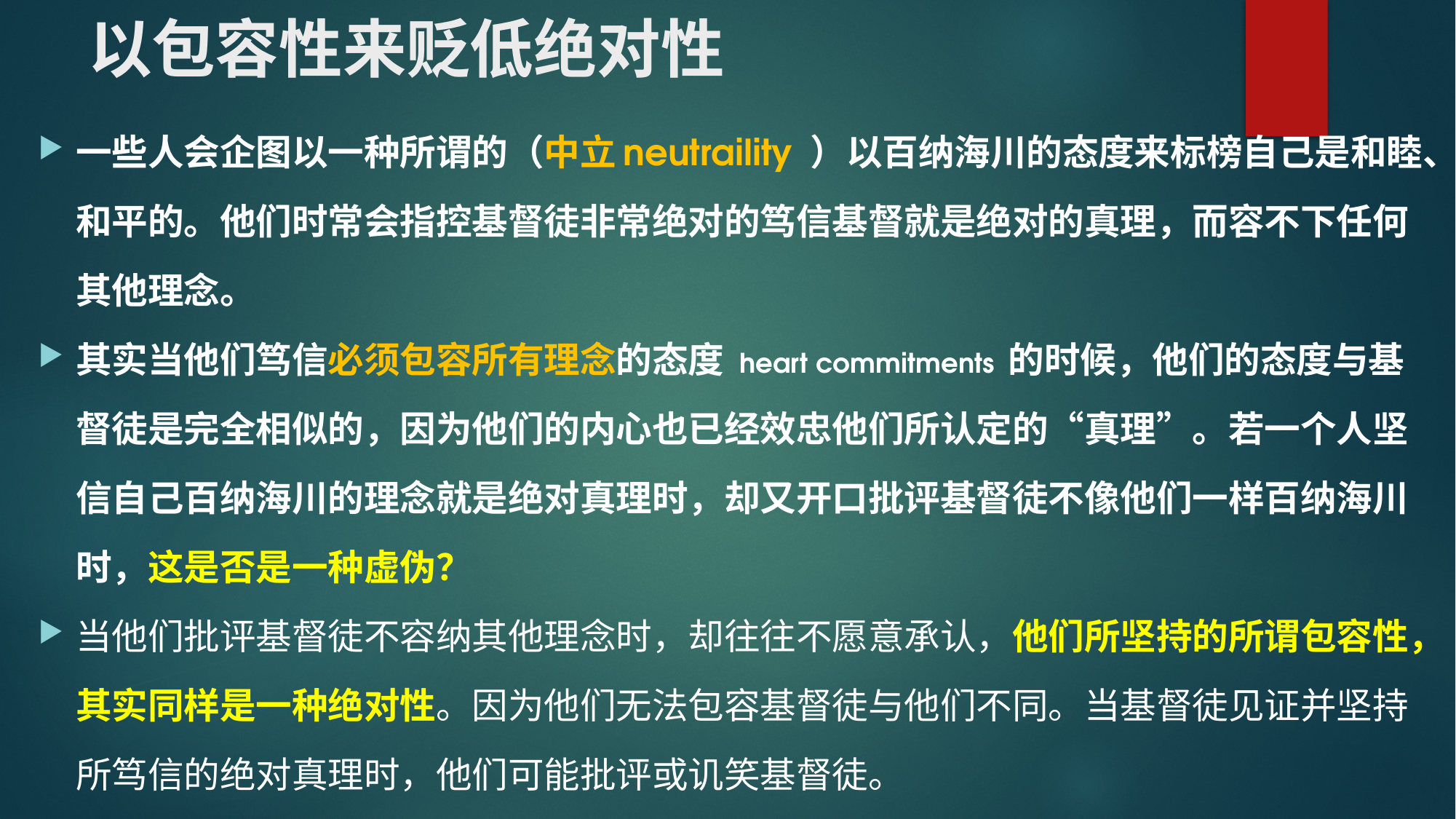

# 以包容性来贬低绝对性
一些人会企图以一种所谓的（中立neutraility ）以百纳海川的态度来标榜自己是和睦、和平的。他们时常会指控基督徒非常绝对的笃信基督就是绝对的真理，而容不下任何其他理念。
其实当他们笃信必须包容所有理念的态度 heart commitments 的时候，他们的态度与基督徒是完全相似的，因为他们的内心也已经效忠他们所认定的“真理”。若一个人坚信自己百纳海川的理念就是绝对真理时，却又开口批评基督徒不像他们一样百纳海川时，这是否是一种虚伪？
当他们批评基督徒不容纳其他理念时，却往往不愿意承认，他们所坚持的所谓包容性，其实同样是一种绝对性。因为他们无法包容基督徒与他们不同。当基督徒见证并坚持所笃信的绝对真理时，他们可能批评或讥笑基督徒。